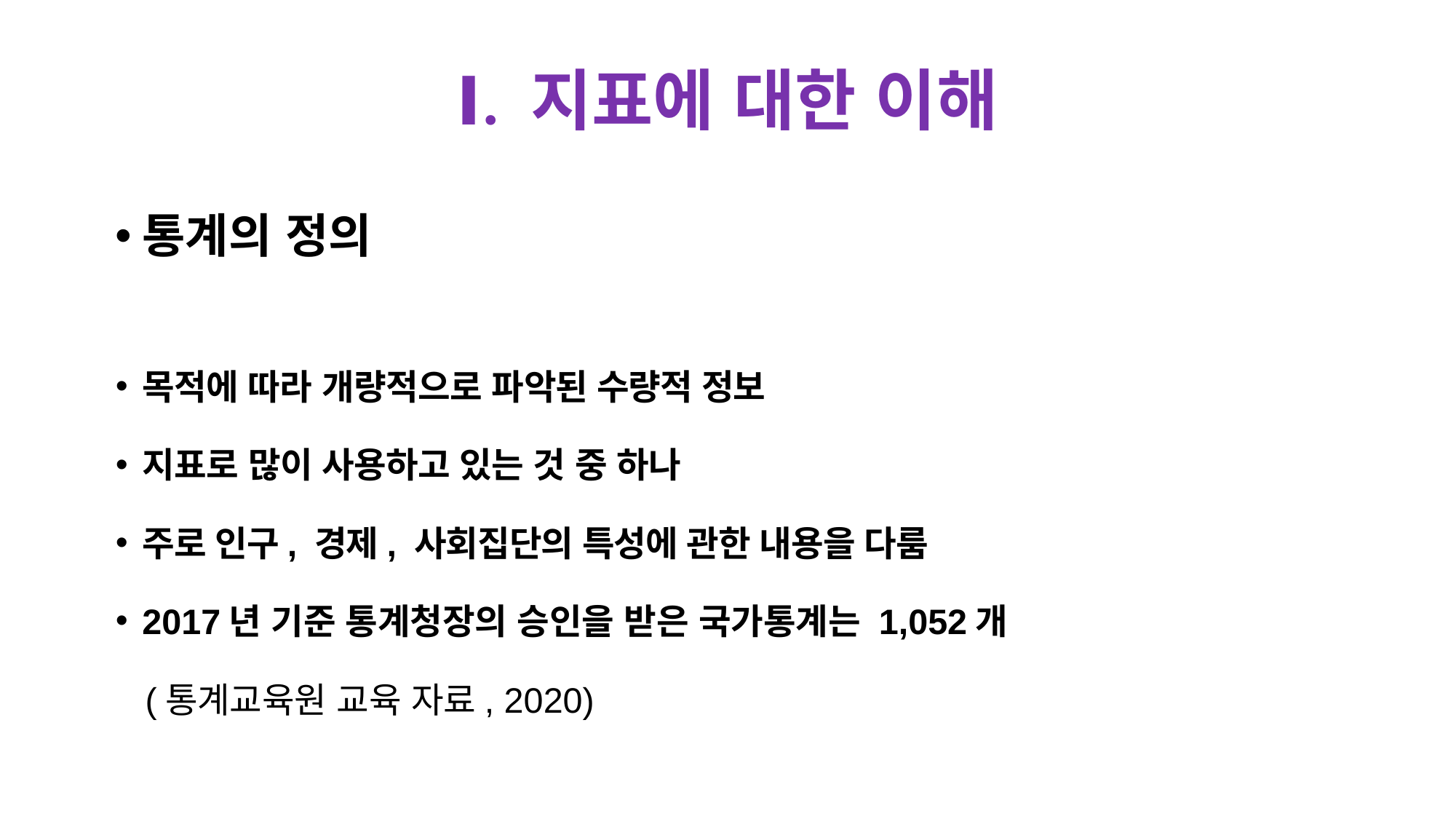

# Ⅰ. 지표에 대한 이해
통계의 정의

목적에 따라 개량적으로 파악된 수량적 정보
지표로 많이 사용하고 있는 것 중 하나
주로 인구, 경제, 사회집단의 특성에 관한 내용을 다룸
2017년 기준 통계청장의 승인을 받은 국가통계는 1,052개
   (통계교육원 교육 자료, 2020)